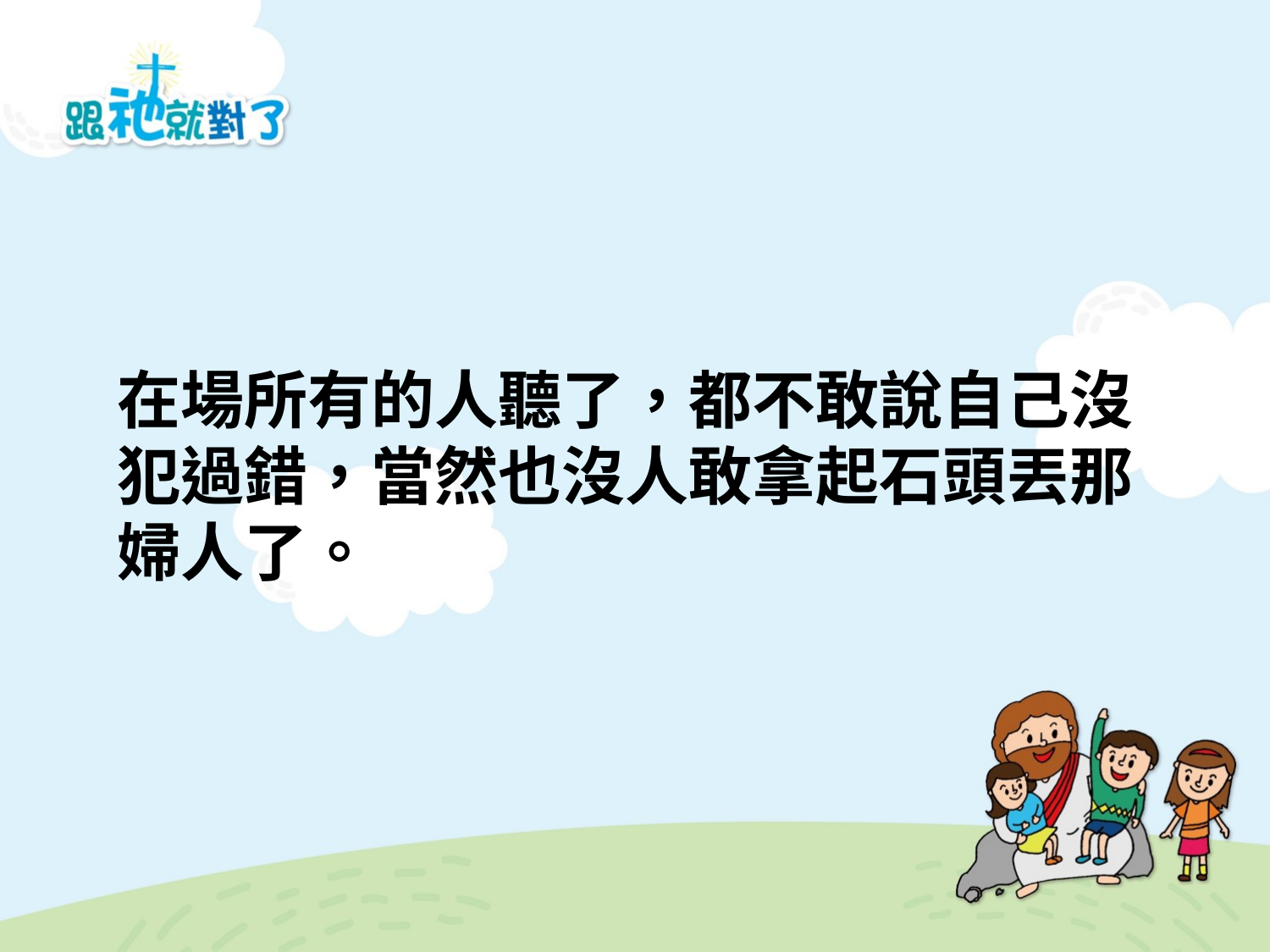

在場所有的人聽了，都不敢說自己沒犯過錯，當然也沒人敢拿起石頭丟那婦人了。